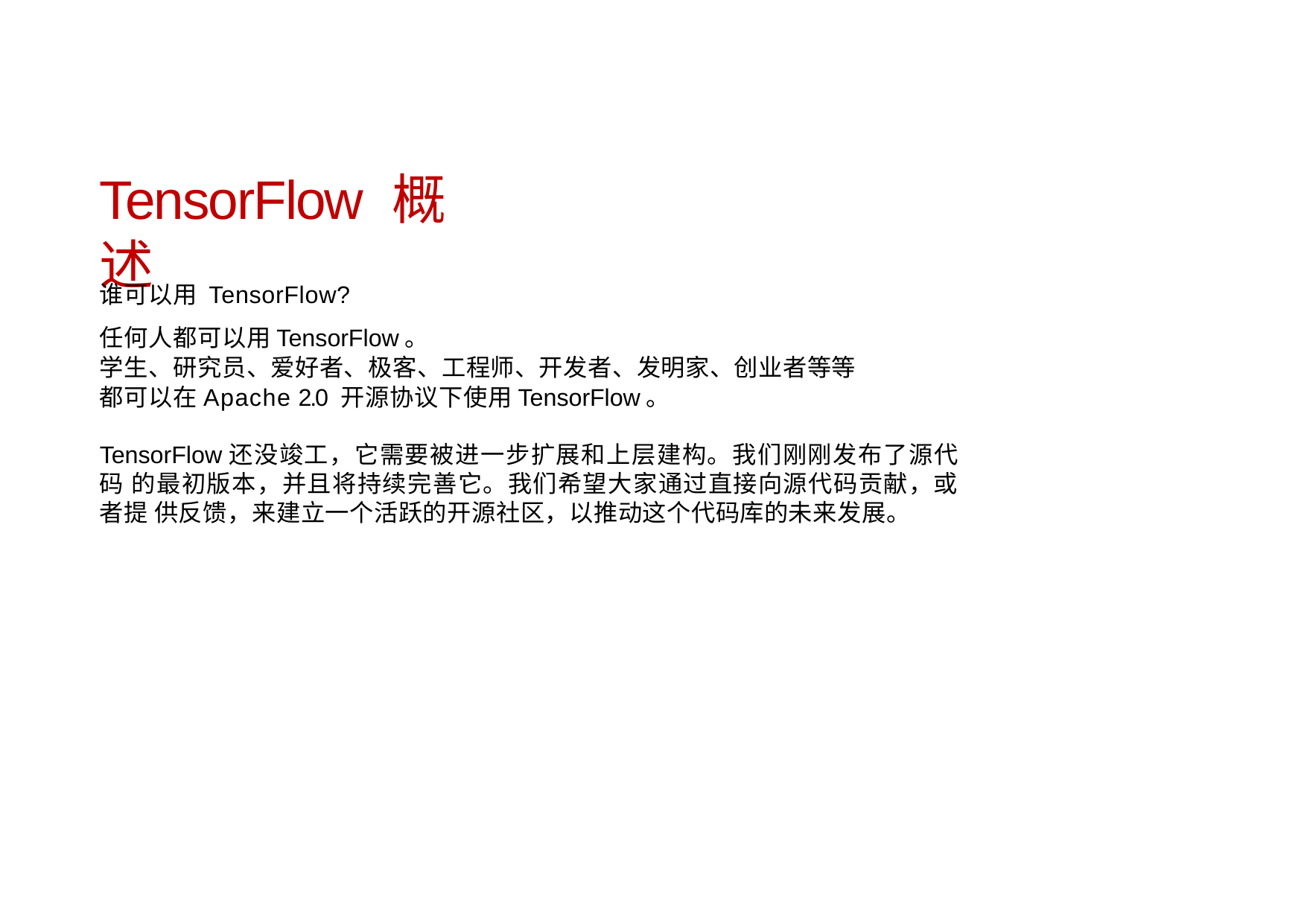

# TensorFlow 概述
谁可以用 TensorFlow?
任何人都可以用TensorFlow。
学生、研究员、爱好者、极客、工程师、开发者、发明家、创业者等等 都可以在Apache 2.0 开源协议下使用TensorFlow。
TensorFlow还没竣工，它需要被进一步扩展和上层建构。我们刚刚发布了源代码 的最初版本，并且将持续完善它。我们希望大家通过直接向源代码贡献，或者提 供反馈，来建立一个活跃的开源社区，以推动这个代码库的未来发展。